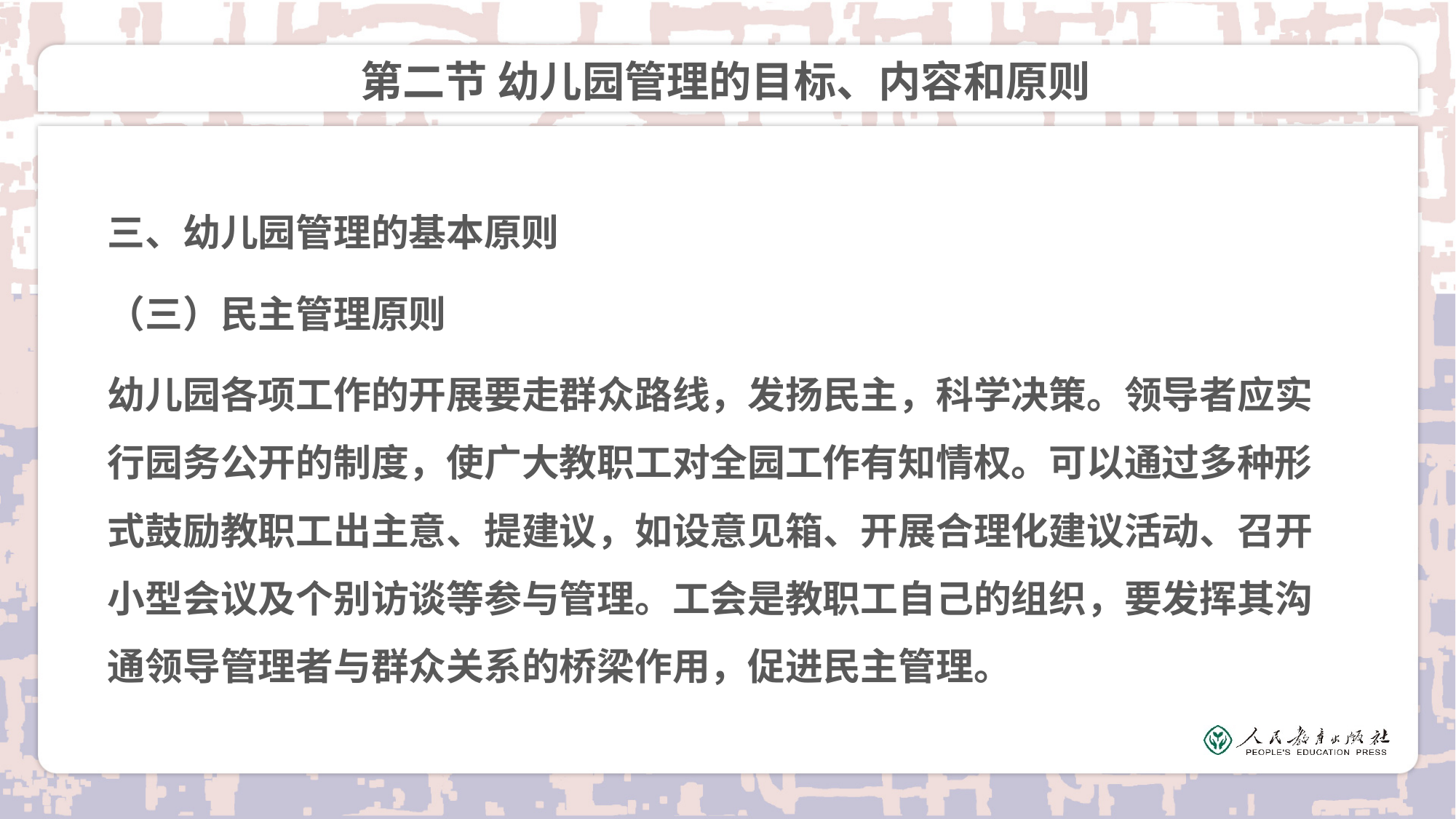

# 第二节 幼儿园管理的目标、内容和原则
三、幼儿园管理的基本原则
（三）民主管理原则
幼儿园各项工作的开展要走群众路线，发扬民主，科学决策。领导者应实行园务公开的制度，使广大教职工对全园工作有知情权。可以通过多种形式鼓励教职工出主意、提建议，如设意见箱、开展合理化建议活动、召开小型会议及个别访谈等参与管理。工会是教职工自己的组织，要发挥其沟通领导管理者与群众关系的桥梁作用，促进民主管理。